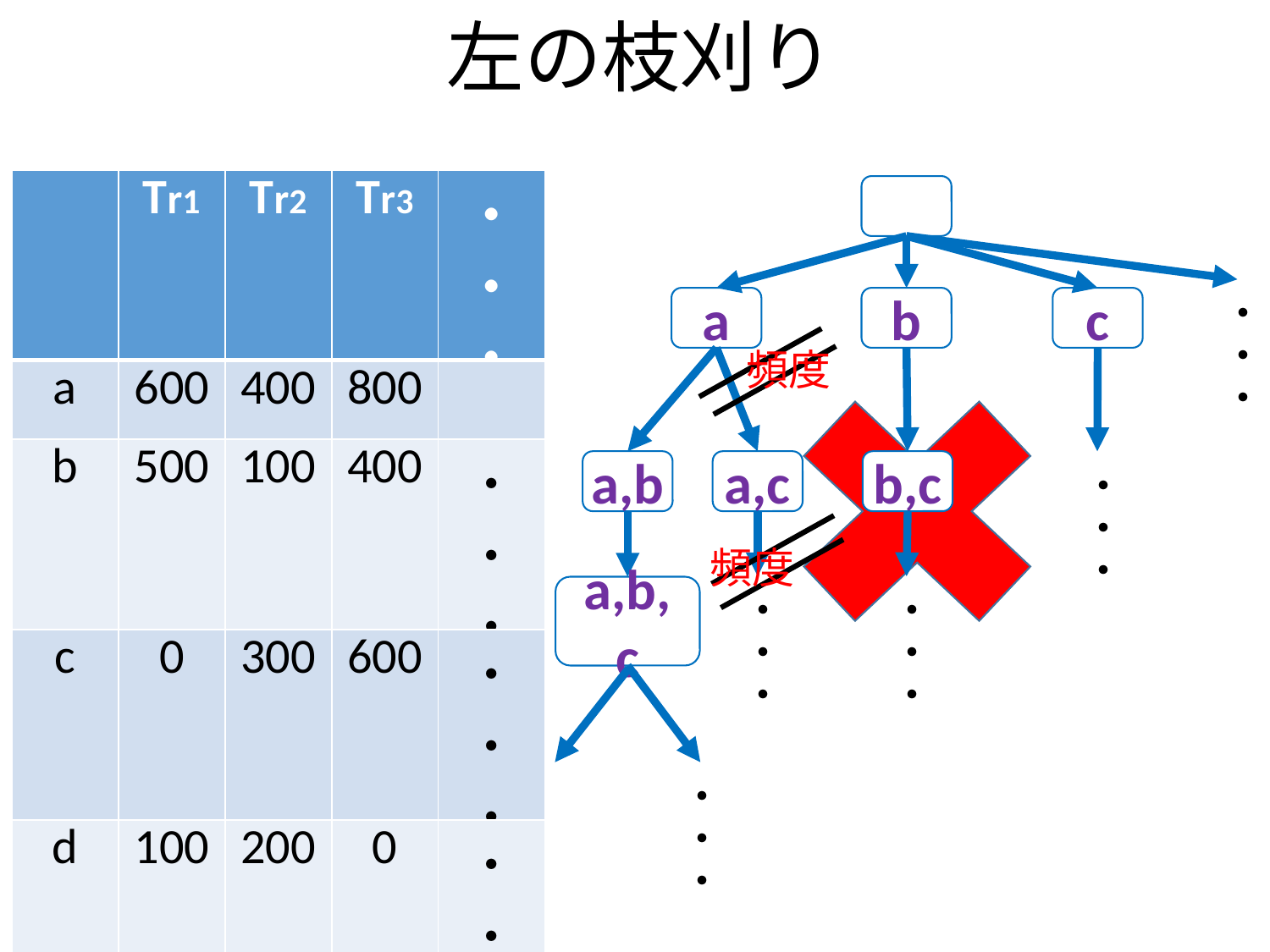

# 左の枝刈り
|  | Tr1 | Tr2 | Tr3 | ・・・ |
| --- | --- | --- | --- | --- |
| a | 600 | 400 | 800 |  |
| b | 500 | 100 | 400 | ・・・ |
| c | 0 | 300 | 600 | ・・・ |
| d | 100 | 200 | 0 | ・・・ |
| e | 0 | 0 | 500 | ・・・ |
| ・・・ | ・・・ | ・・・ | ・・・ | ・・・ |
| 合計 |  |  |  |  |

・・・
a
b
c
頻度

a,b
a,c
b,c
・・・
頻度
・・・
・・・
a,b,c
・・・